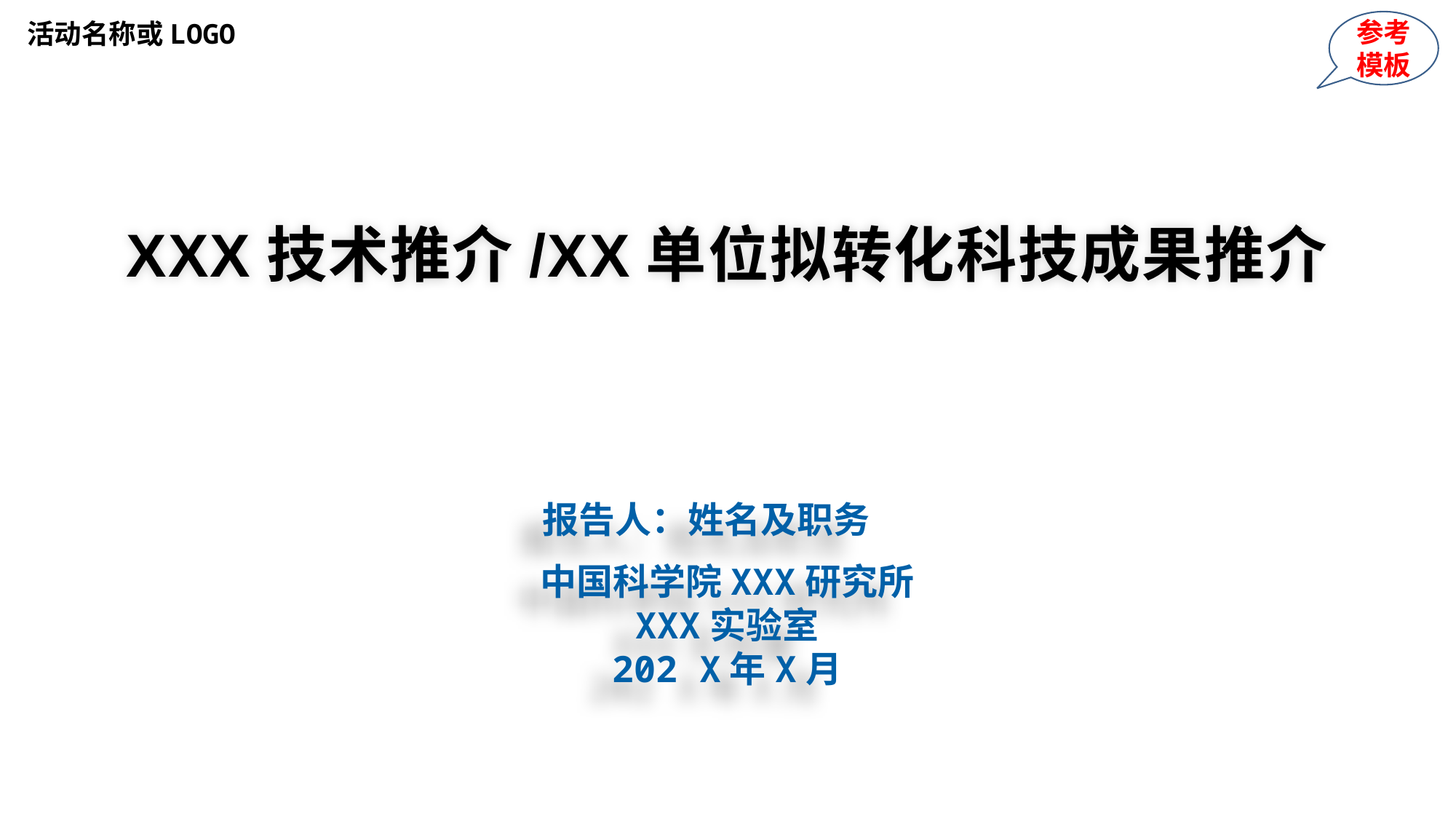

活动名称或LOGO
参考模板
XXX技术推介/XX单位拟转化科技成果推介
报告人：姓名及职务
中国科学院XXX研究所
XXX实验室
202 X年X月